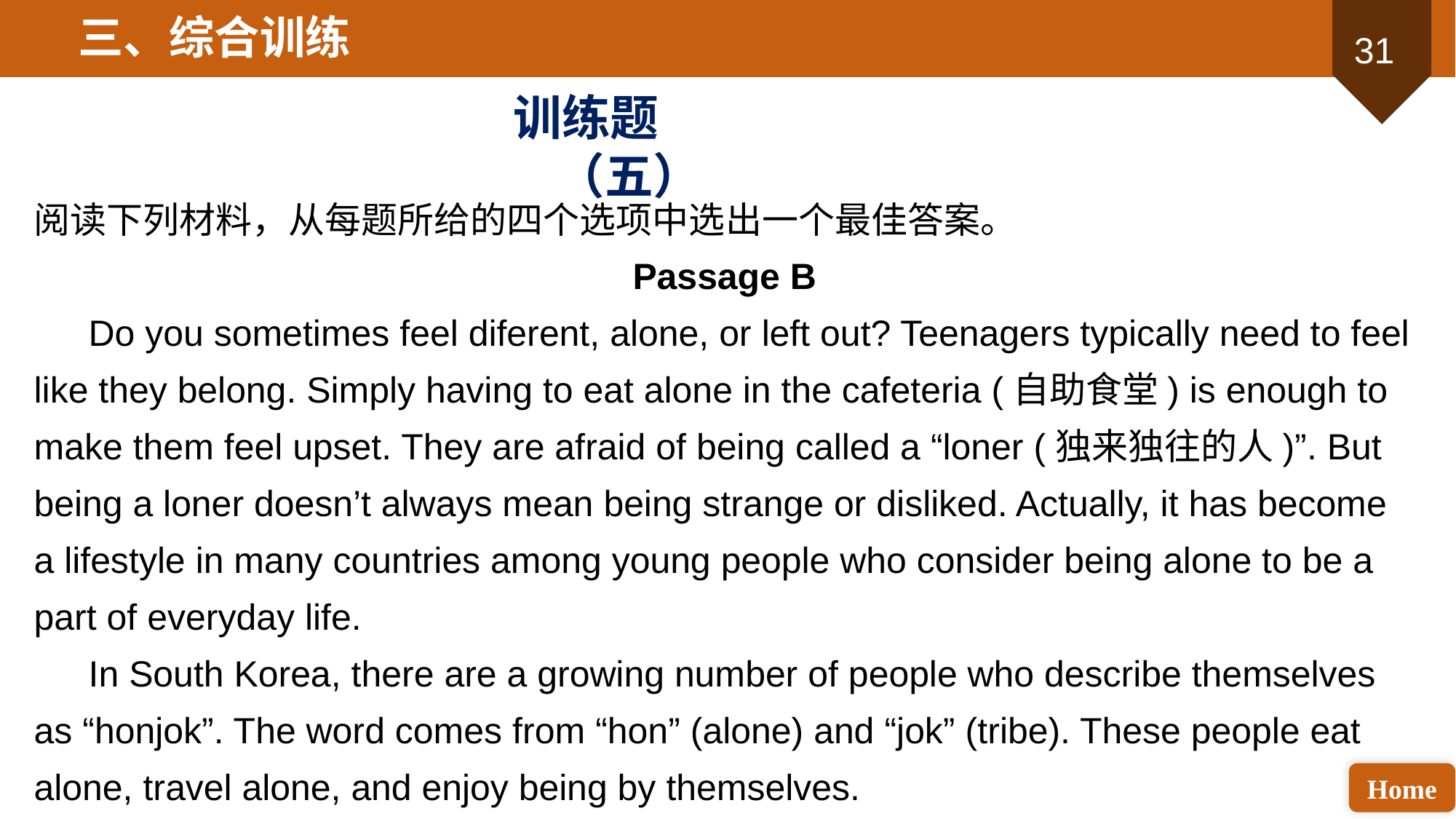

三、综合训练
训练题（五）
阅读下列材料，从每题所给的四个选项中选出一个最佳答案。
Passage B
Do you sometimes feel diferent, alone, or left out? Teenagers typically need to feel like they belong. Simply having to eat alone in the cafeteria (自助食堂) is enough to make them feel upset. They are afraid of being called a “loner (独来独往的人)”. But being a loner doesn’t always mean being strange or disliked. Actually, it has become a lifestyle in many countries among young people who consider being alone to be a part of everyday life.
In South Korea, there are a growing number of people who describe themselves as “honjok”. The word comes from “hon” (alone) and “jok” (tribe). These people eat alone, travel alone, and enjoy being by themselves.